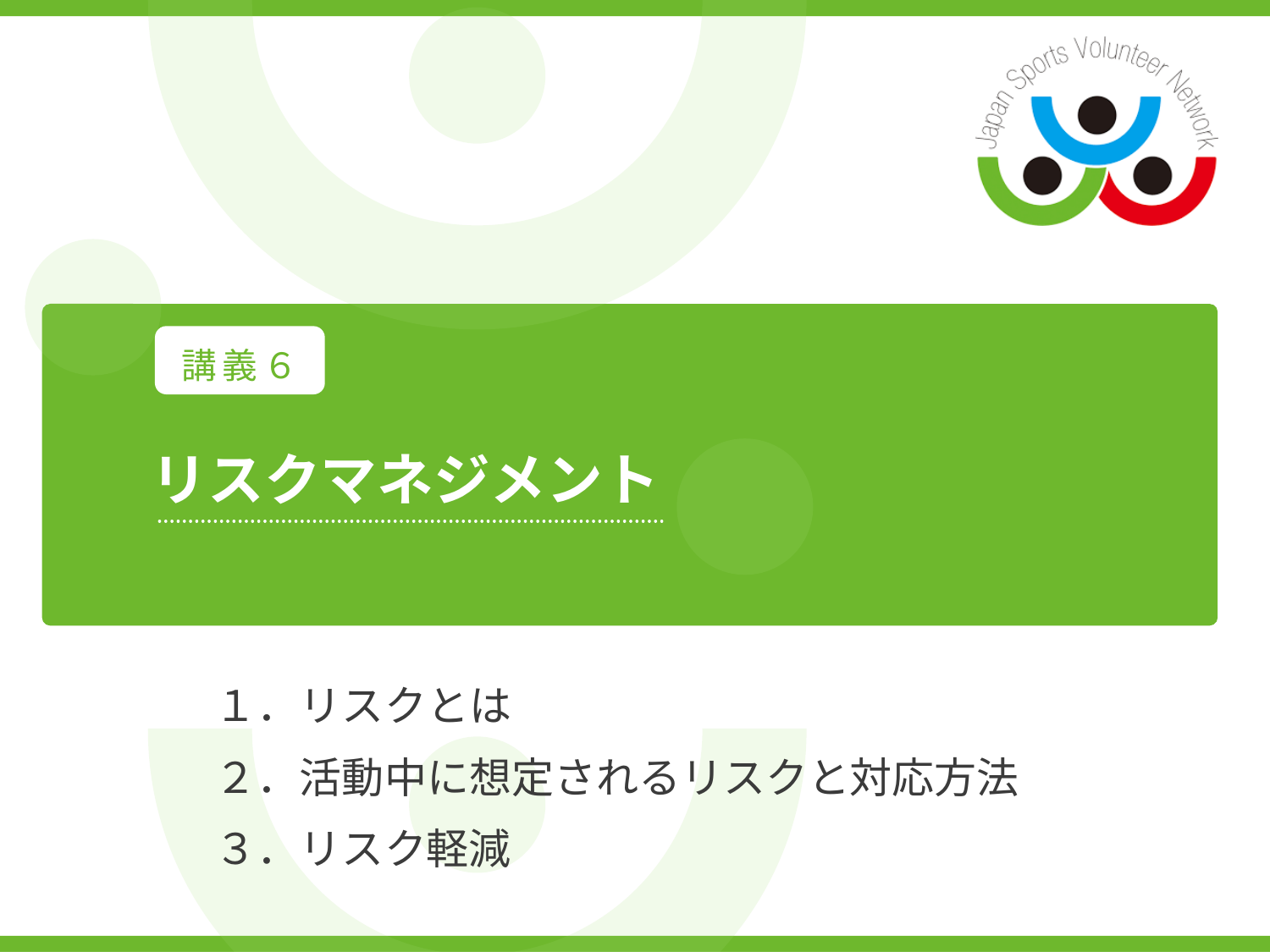

講義６
リスクマネジメント
１．リスクとは
２．活動中に想定されるリスクと対応方法
３．リスク軽減